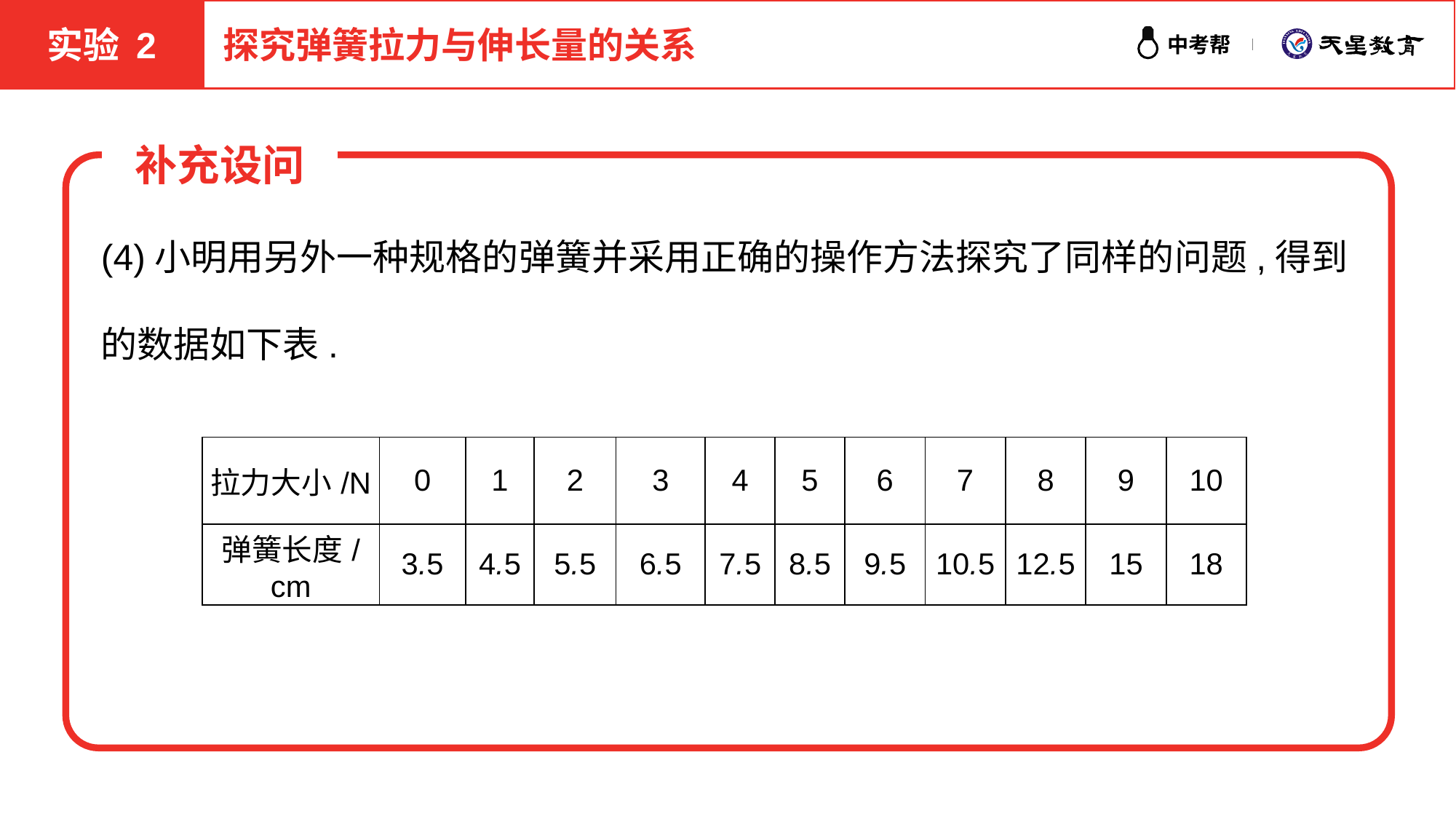

实验 2
探究弹簧拉力与伸长量的关系
补充设问

(4)小明用另外一种规格的弹簧并采用正确的操作方法探究了同样的问题,得到的数据如下表.

| 拉力大小/N | 0 | 1 | 2 | 3 | 4 | 5 | 6 | 7 | 8 | 9 | 10 |
| --- | --- | --- | --- | --- | --- | --- | --- | --- | --- | --- | --- |
| 弹簧长度/cm | 3.5 | 4.5 | 5.5 | 6.5 | 7.5 | 8.5 | 9.5 | 10.5 | 12.5 | 15 | 18 |